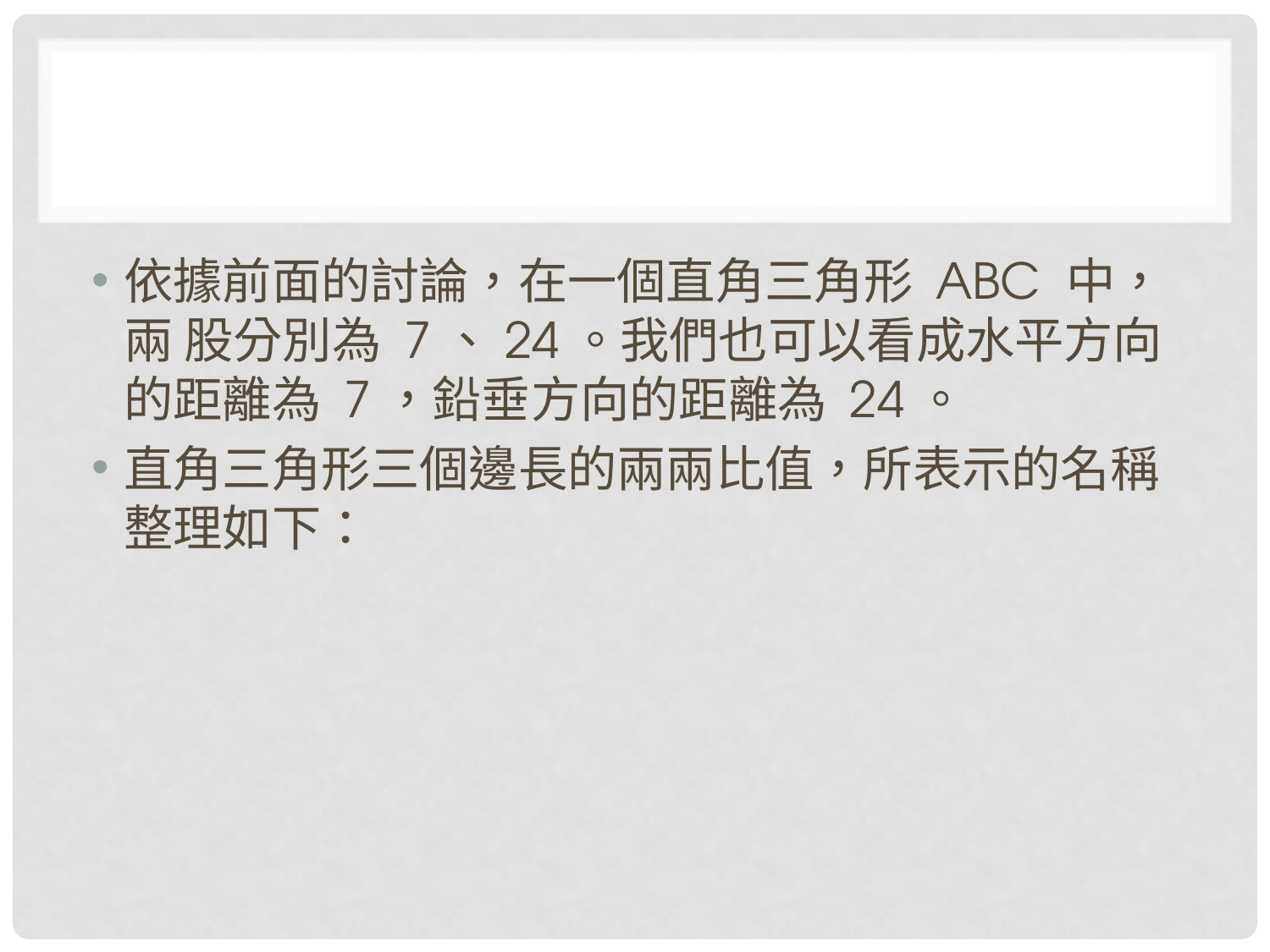

#
依據前面的討論，在一個直角三角形 ABC 中，兩 股分別為 7、24。我們也可以看成水平方向的距離為 7，鉛垂方向的距離為 24。
直角三角形三個邊長的兩兩比值，所表示的名稱整理如下：